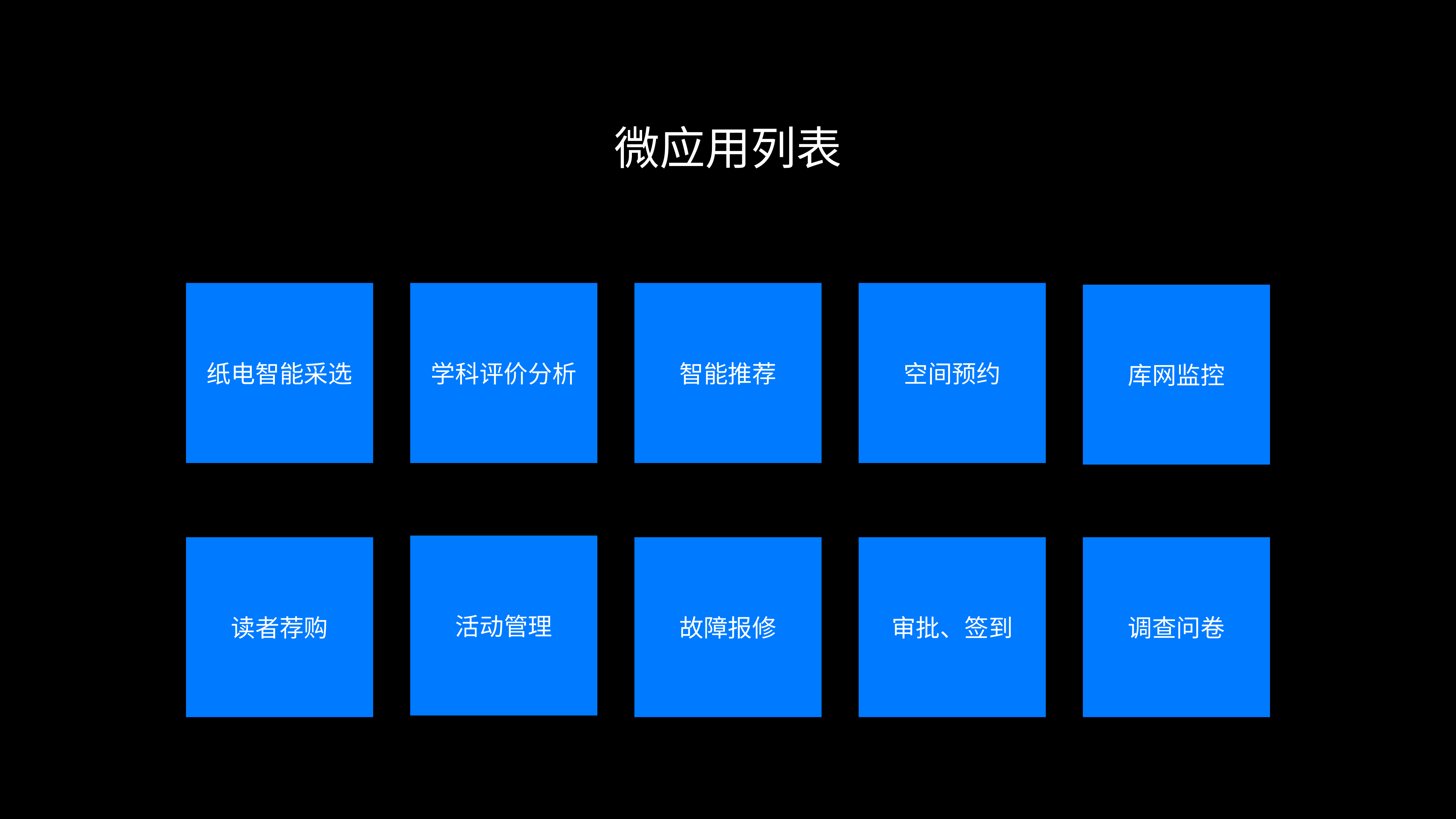

微应用列表
纸电智能采选
学科评价分析
智能推荐
空间预约
库网监控
活动管理
读者荐购
故障报修
审批、签到
调查问卷